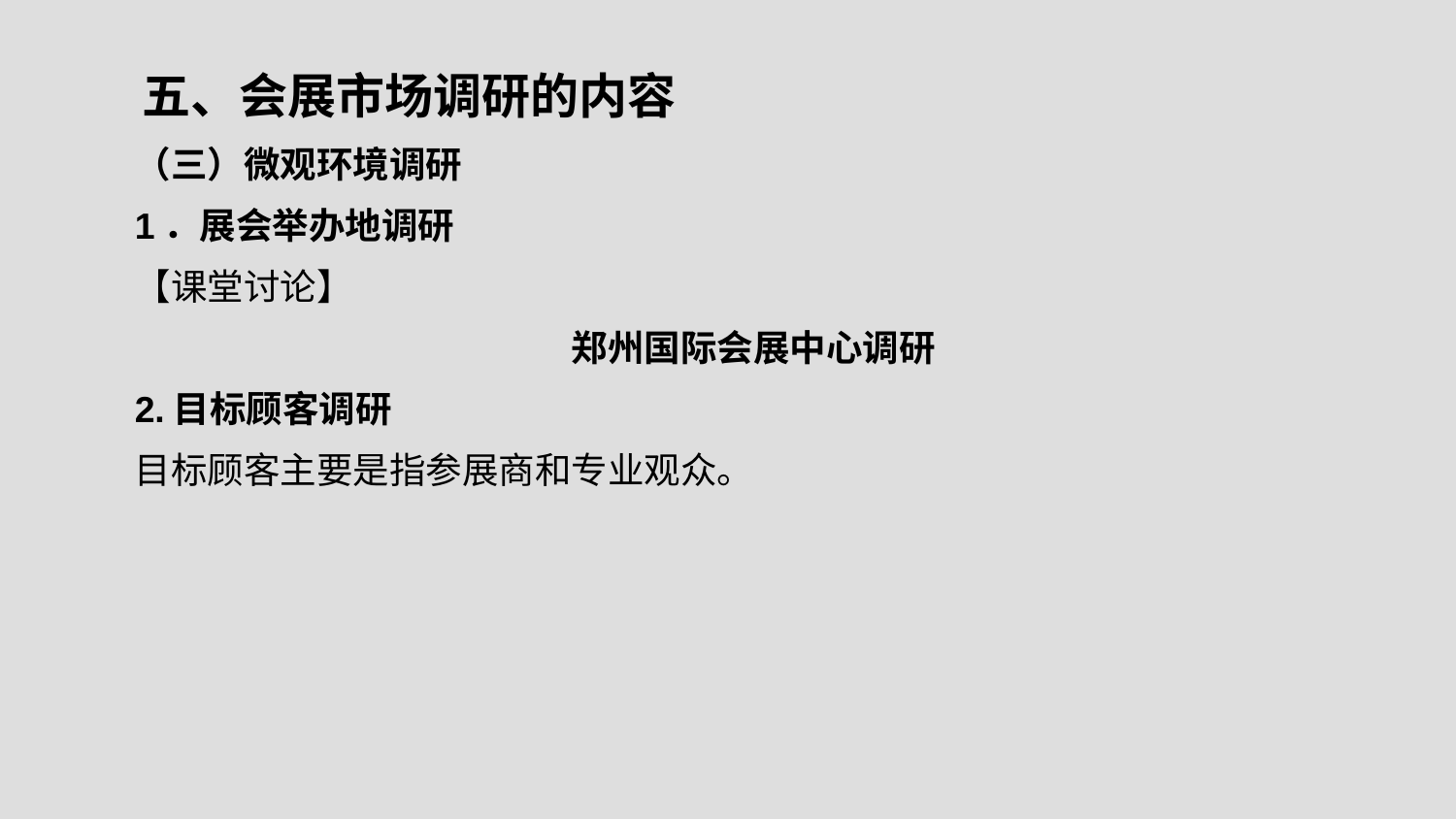

# 五、会展市场调研的内容
（三）微观环境调研
1．展会举办地调研
【课堂讨论】
郑州国际会展中心调研
2.目标顾客调研
目标顾客主要是指参展商和专业观众。